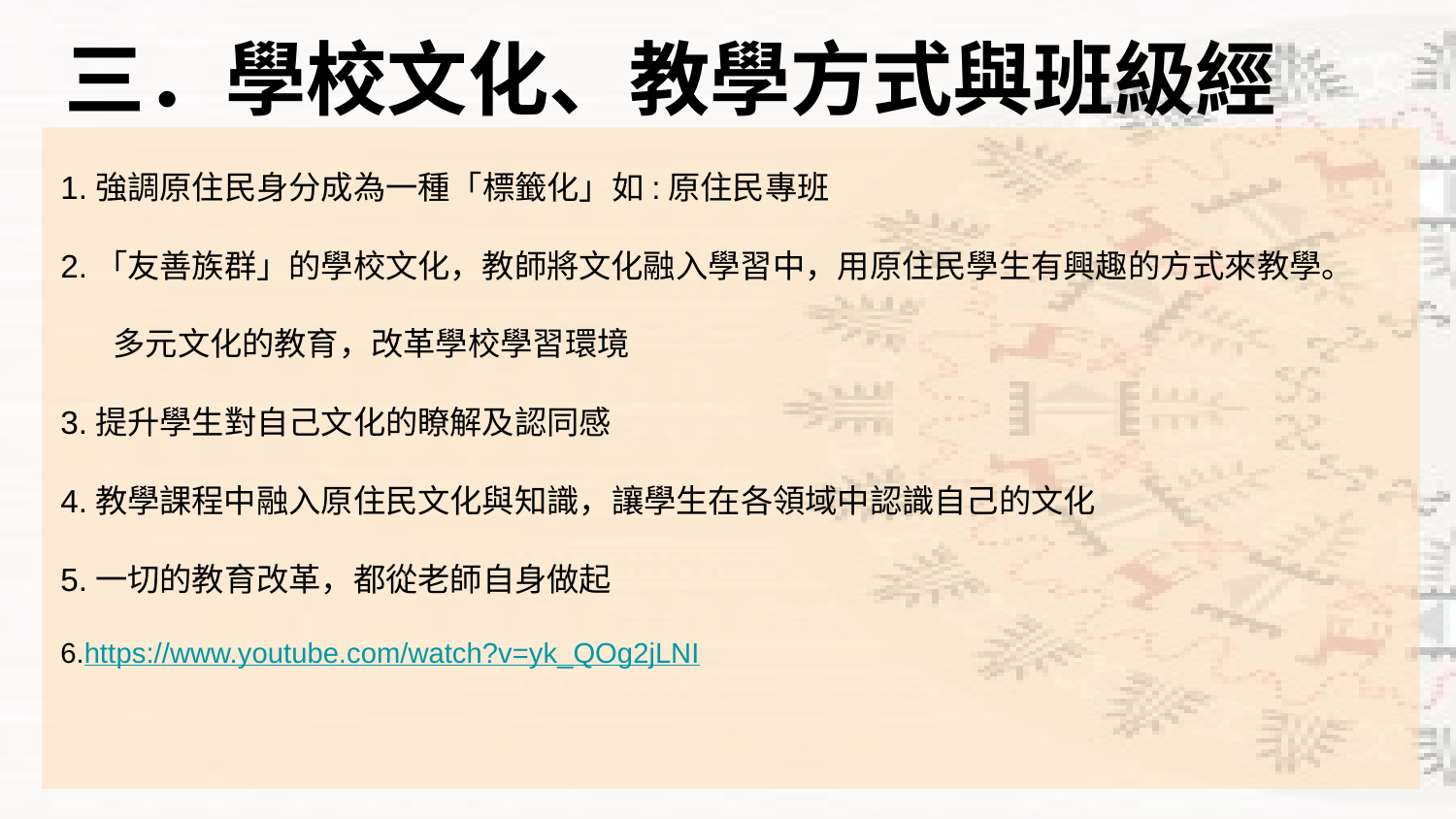

# 三．學校文化、教學方式與班級經

1.強調原住民身分成為一種「標籤化」如:原住民專班
2.「友善族群」的學校文化，教師將文化融入學習中，用原住民學生有興趣的方式來教學。
     多元文化的教育，改革學校學習環境
3.提升學生對自己文化的瞭解及認同感
4.教學課程中融入原住民文化與知識，讓學生在各領域中認識自己的文化
5.一切的教育改革，都從老師自身做起
6.https://www.youtube.com/watch?v=yk_QOg2jLNI